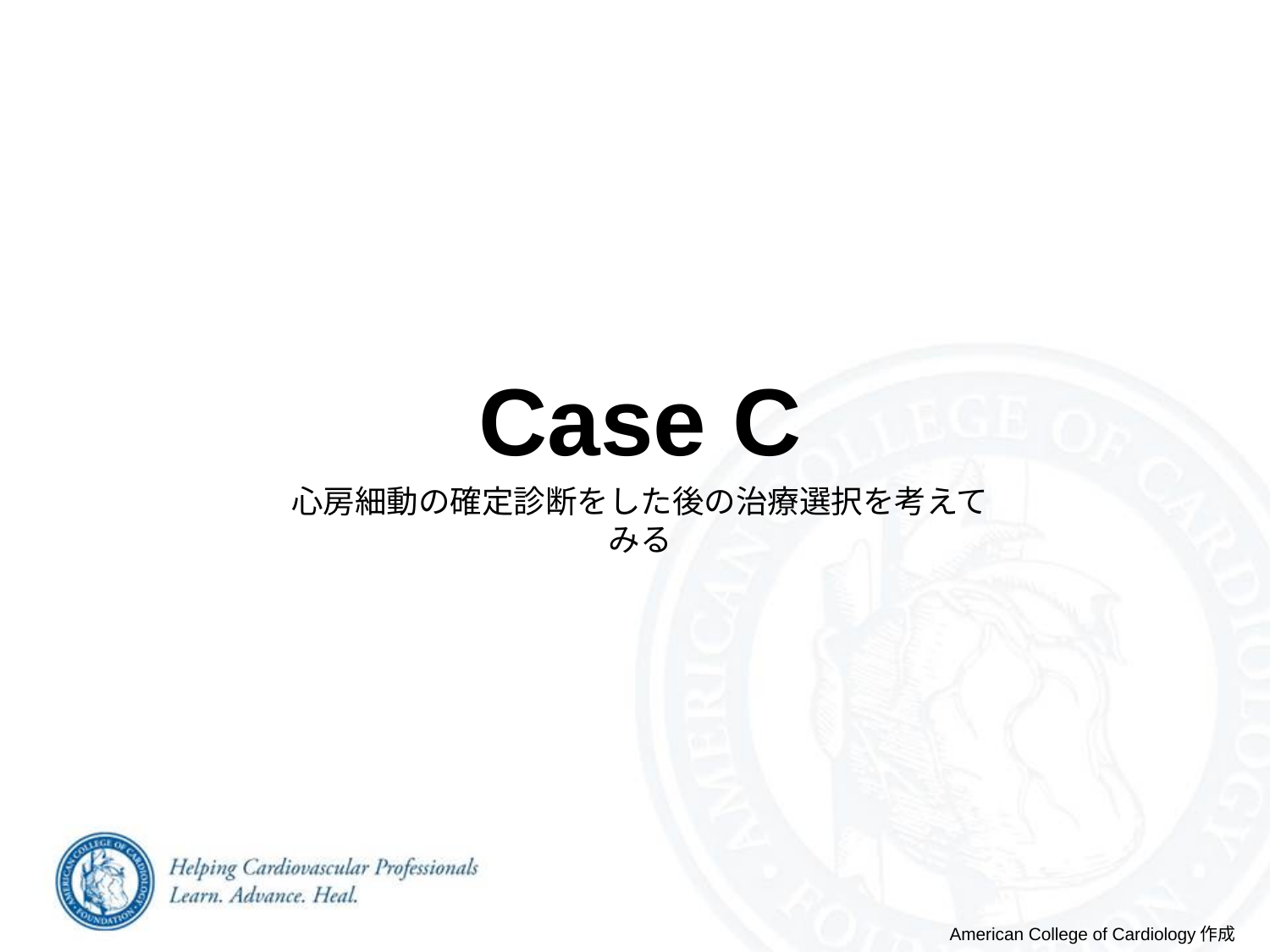

Case C
心房細動の確定診断をした後の治療選択を考えてみる
American College of Cardiology作成